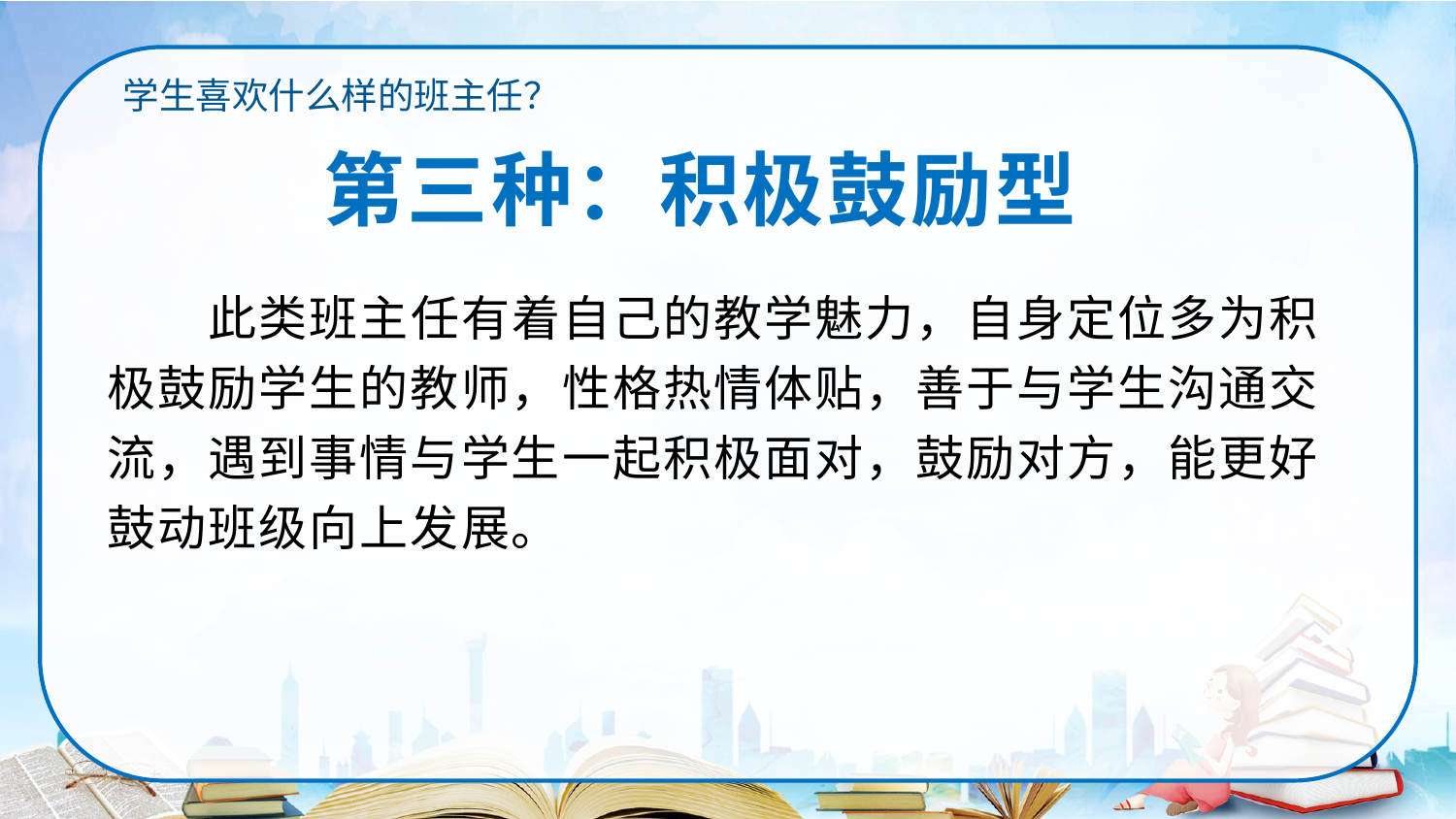

学生喜欢什么样的班主任？
第三种：积极鼓励型
此类班主任有着自己的教学魅力，自身定位多为积极鼓励学生的教师，性格热情体贴，善于与学生沟通交流，遇到事情与学生一起积极面对，鼓励对方，能更好鼓动班级向上发展。